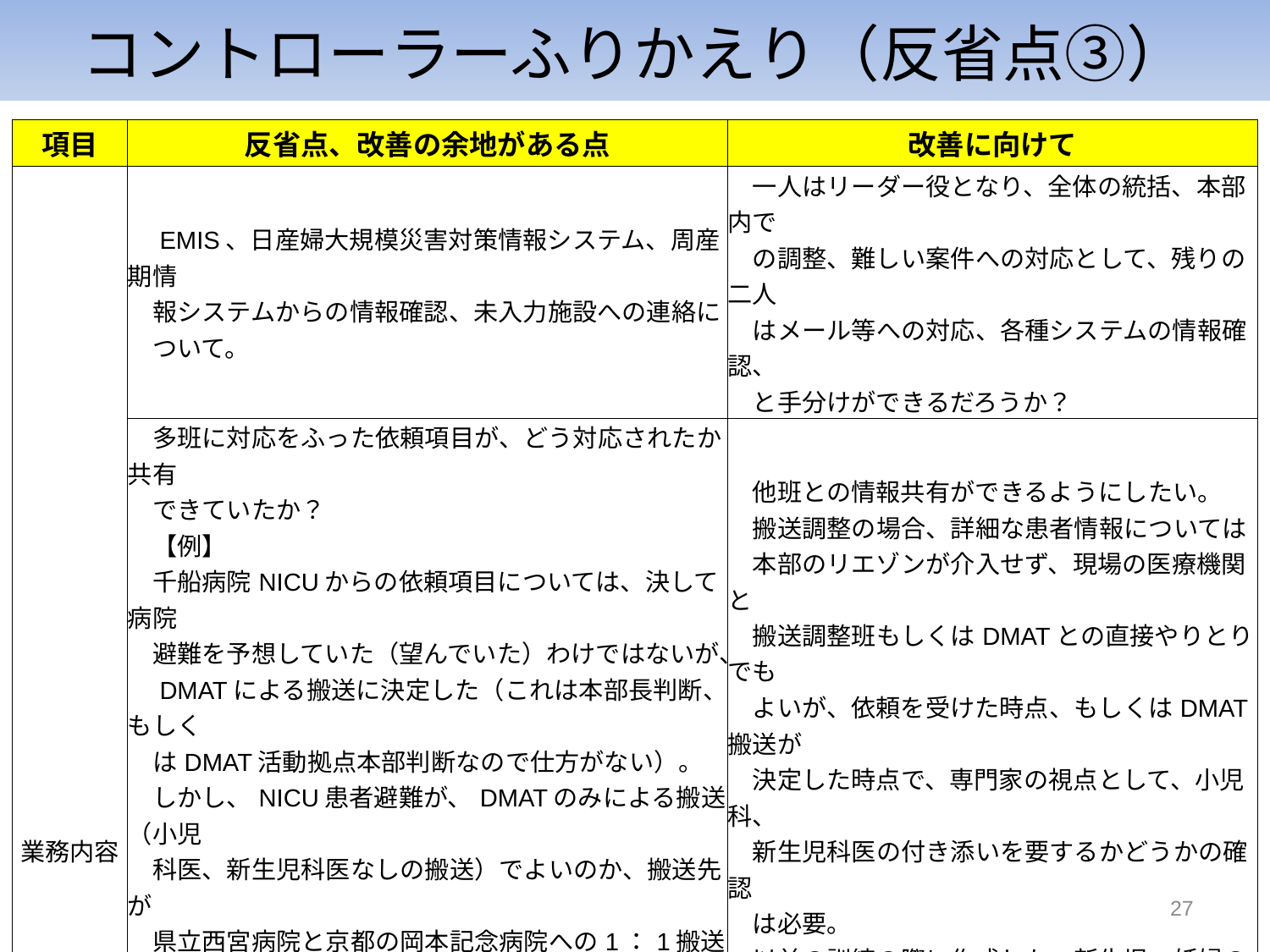

コントローラーふりかえり（反省点③）
| 項目 | 反省点、改善の余地がある点 | 改善に向けて |
| --- | --- | --- |
| 業務内容 | EMIS、日産婦大規模災害対策情報システム、周産期情 　報システムからの情報確認、未入力施設への連絡に 　ついて。 | 一人はリーダー役となり、全体の統括、本部内で 　の調整、難しい案件への対応として、残りの二人 　はメール等への対応、各種システムの情報確認、 　と手分けができるだろうか？ |
|  | 多班に対応をふった依頼項目が、どう対応されたか共有 　できていたか？ 　【例】 　千船病院NICUからの依頼項目については、決して病院 　避難を予想していた（望んでいた）わけではないが、 　DMATによる搬送に決定した（これは本部長判断、もしく 　はDMAT活動拠点本部判断なので仕方がない）。 　しかし、NICU患者避難が、DMATのみによる搬送（小児 　科医、新生児科医なしの搬送）でよいのか、搬送先が 　県立西宮病院と京都の岡本記念病院への1：1搬送計画 　となっていることを、リエゾンとして把握し問題ないと考え 　られていたか？など課題が残る。 | 他班との情報共有ができるようにしたい。 　搬送調整の場合、詳細な患者情報については 　本部のリエゾンが介入せず、現場の医療機関と 　搬送調整班もしくはDMATとの直接やりとりでも 　よいが、依頼を受けた時点、もしくはDMAT搬送が 　決定した時点で、専門家の視点として、小児科、 　新生児科医の付き添いを要するかどうかの確認 　は必要。 　以前の訓練の際に作成した、新生児、妊婦の搬 　送調整用紙の活用はできないか？ |
|  | 依頼項目への対応について。 　【例】 　感染症事案（武漢から帰国したコロナウイルス感染を 　心配する発熱）に対し、国立感染研のＨＰをみるよう返答　 　するだけでなく、もう少しフォローが必要。 　（実際のHPから得られる情報は、一般論として参考に 　　はなる。しかし災害時に困っている点への回答としては 　　…？） | 国立感染研のHPを案内するとともに、大阪府の 　感染症対応部署とも相談できるとよい。 　（感染症対応は子どもだけではないはず） |
27